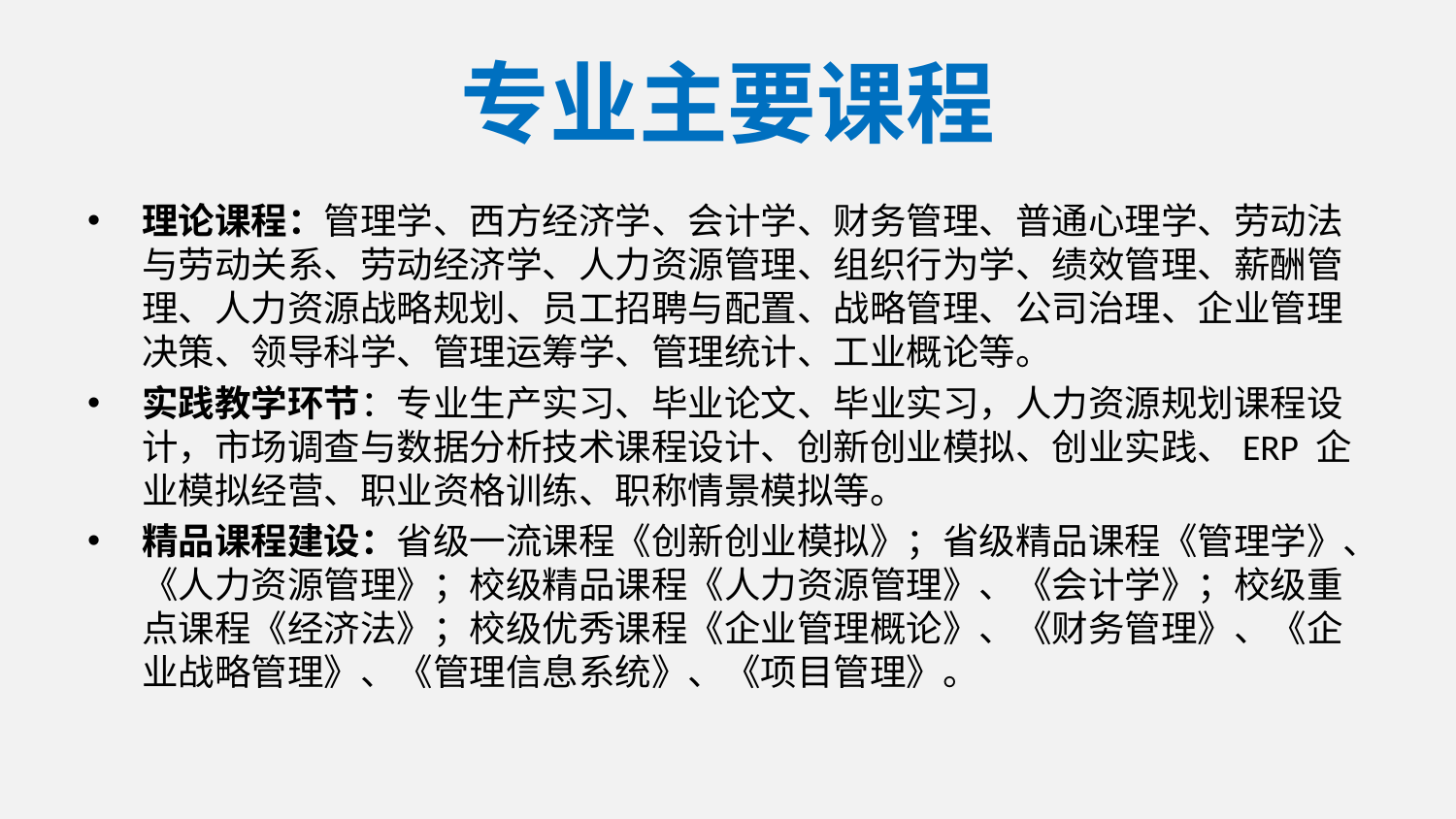

# 专业主要课程
理论课程：管理学、西方经济学、会计学、财务管理、普通心理学、劳动法与劳动关系、劳动经济学、人力资源管理、组织行为学、绩效管理、薪酬管理、人力资源战略规划、员工招聘与配置、战略管理、公司治理、企业管理决策、领导科学、管理运筹学、管理统计、工业概论等。
实践教学环节：专业生产实习、毕业论文、毕业实习，人力资源规划课程设计，市场调查与数据分析技术课程设计、创新创业模拟、创业实践、ERP 企业模拟经营、职业资格训练、职称情景模拟等。
精品课程建设：省级一流课程《创新创业模拟》；省级精品课程《管理学》、《人力资源管理》；校级精品课程《人力资源管理》、《会计学》；校级重点课程《经济法》；校级优秀课程《企业管理概论》、《财务管理》、《企业战略管理》、《管理信息系统》、《项目管理》。